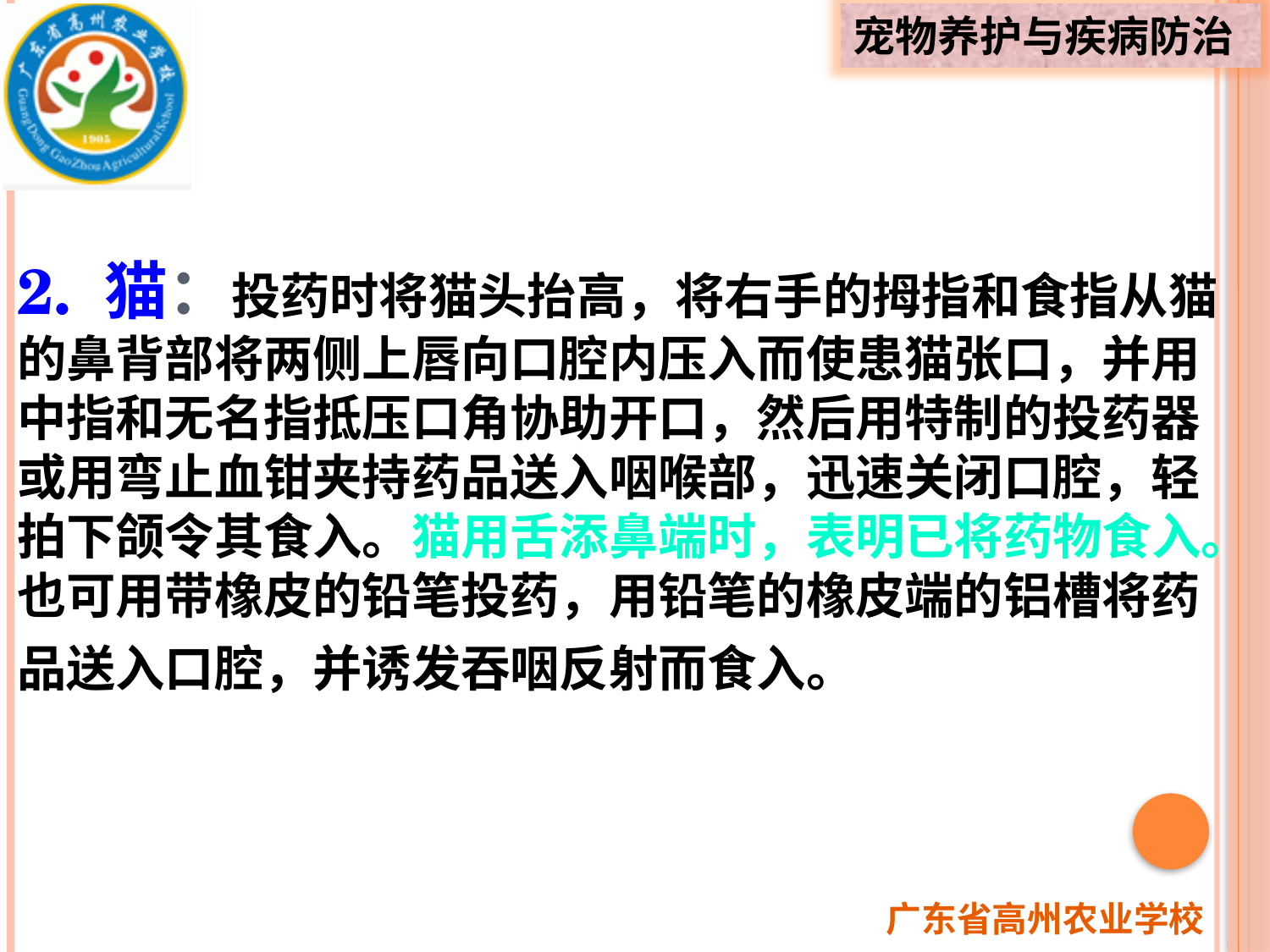

# 2. 猫：投药时将猫头抬高，将右手的拇指和食指从猫的鼻背部将两侧上唇向口腔内压入而使患猫张口，并用中指和无名指抵压口角协助开口，然后用特制的投药器或用弯止血钳夹持药品送入咽喉部，迅速关闭口腔，轻拍下颌令其食入。猫用舌添鼻端时，表明已将药物食入。也可用带橡皮的铅笔投药，用铅笔的橡皮端的铝槽将药品送入口腔，并诱发吞咽反射而食入。